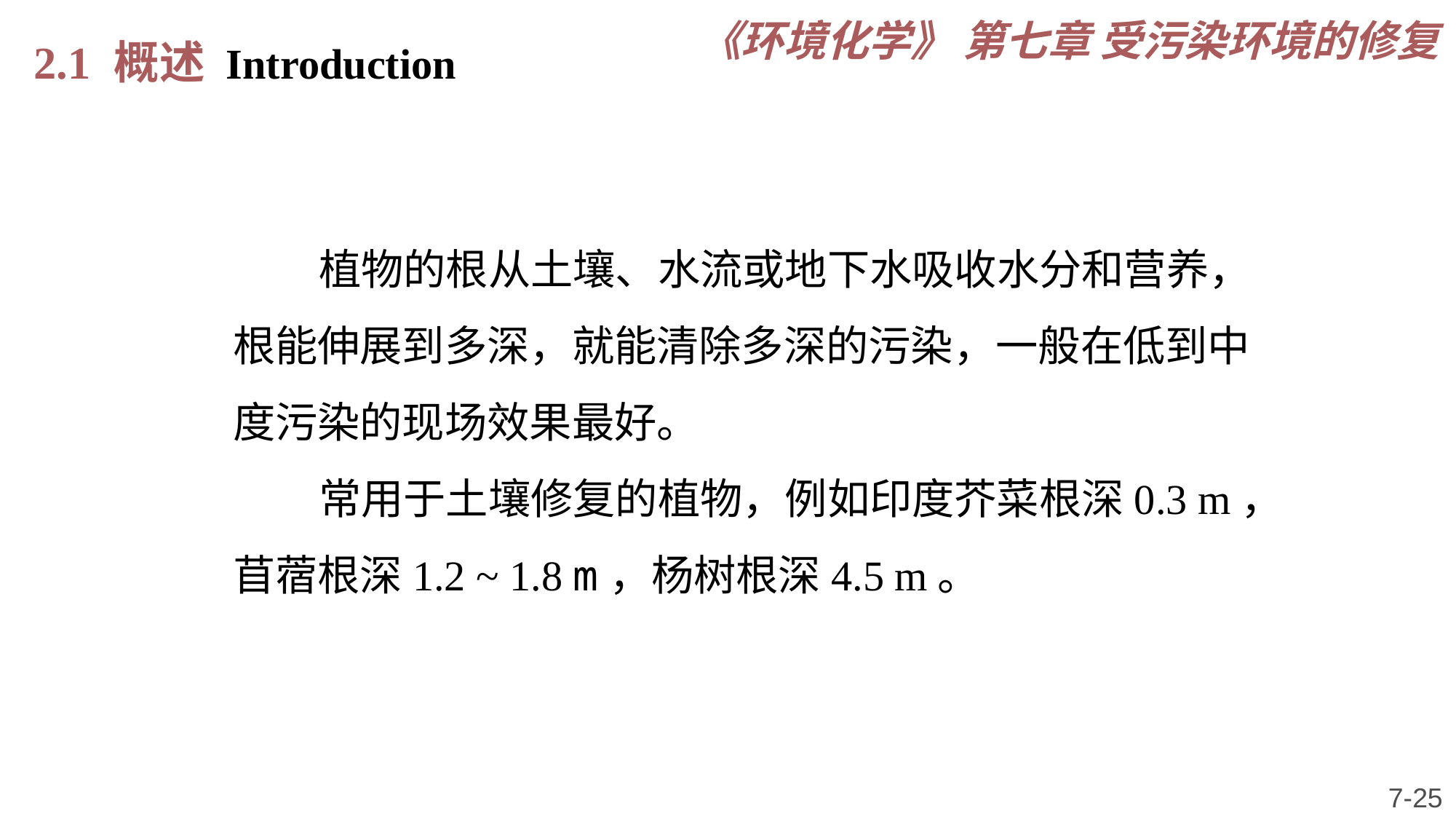

《环境化学》 第七章 受污染环境的修复
2.1 概述 Introduction
植物的根从土壤、水流或地下水吸收水分和营养，根能伸展到多深，就能清除多深的污染，一般在低到中度污染的现场效果最好。
常用于土壤修复的植物，例如印度芥菜根深0.3 m，苜蓿根深1.2 ~ 1.8 m，杨树根深4.5 m。
7-25